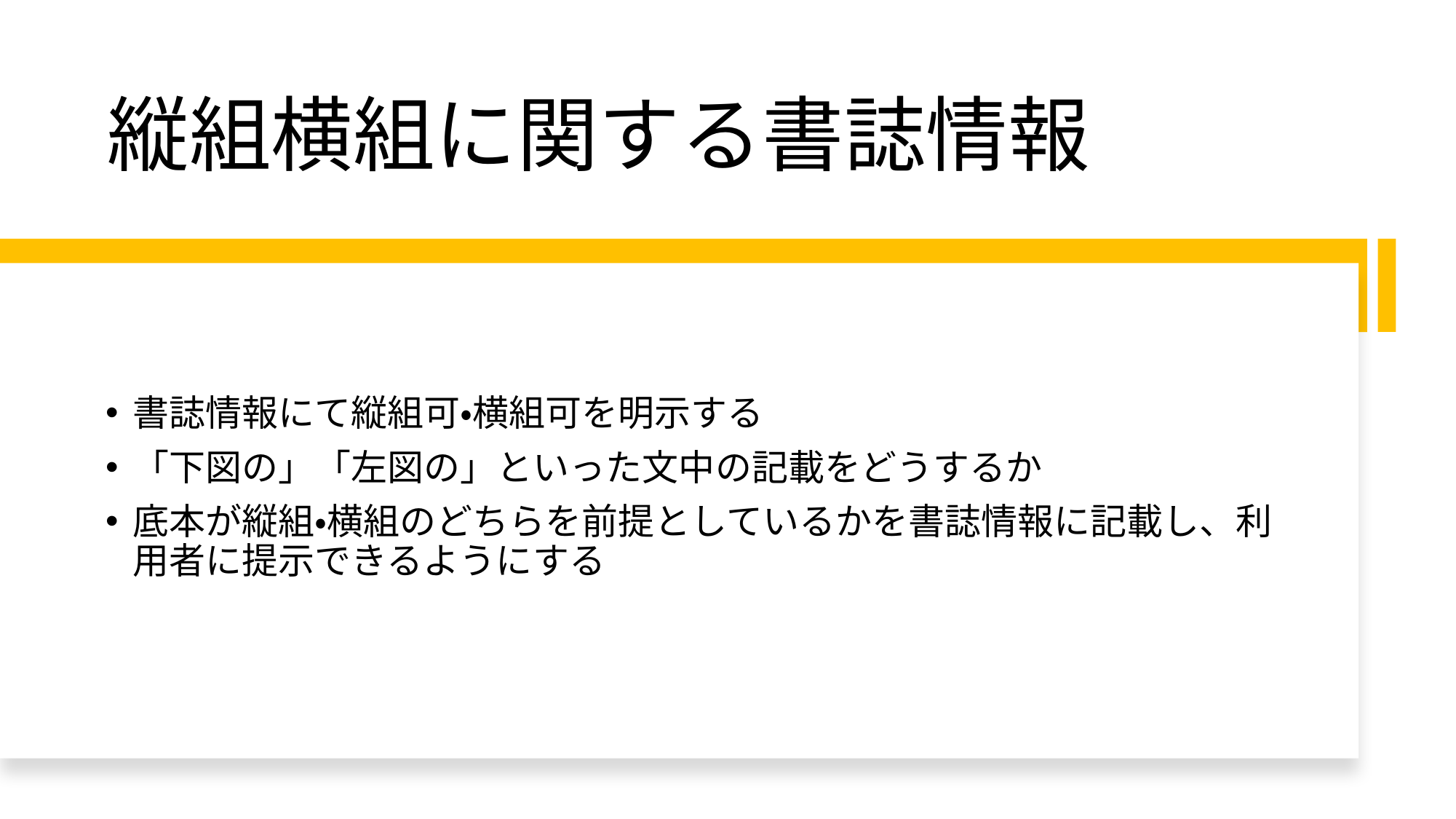

# 縦組横組に関する書誌情報

書誌情報にて縦組可・横組可を明示する
「下図の」「左図の」といった文中の記載をどうするか
底本が縦組・横組のどちらを前提としているかを書誌情報に記載し、利用者に提示できるようにする